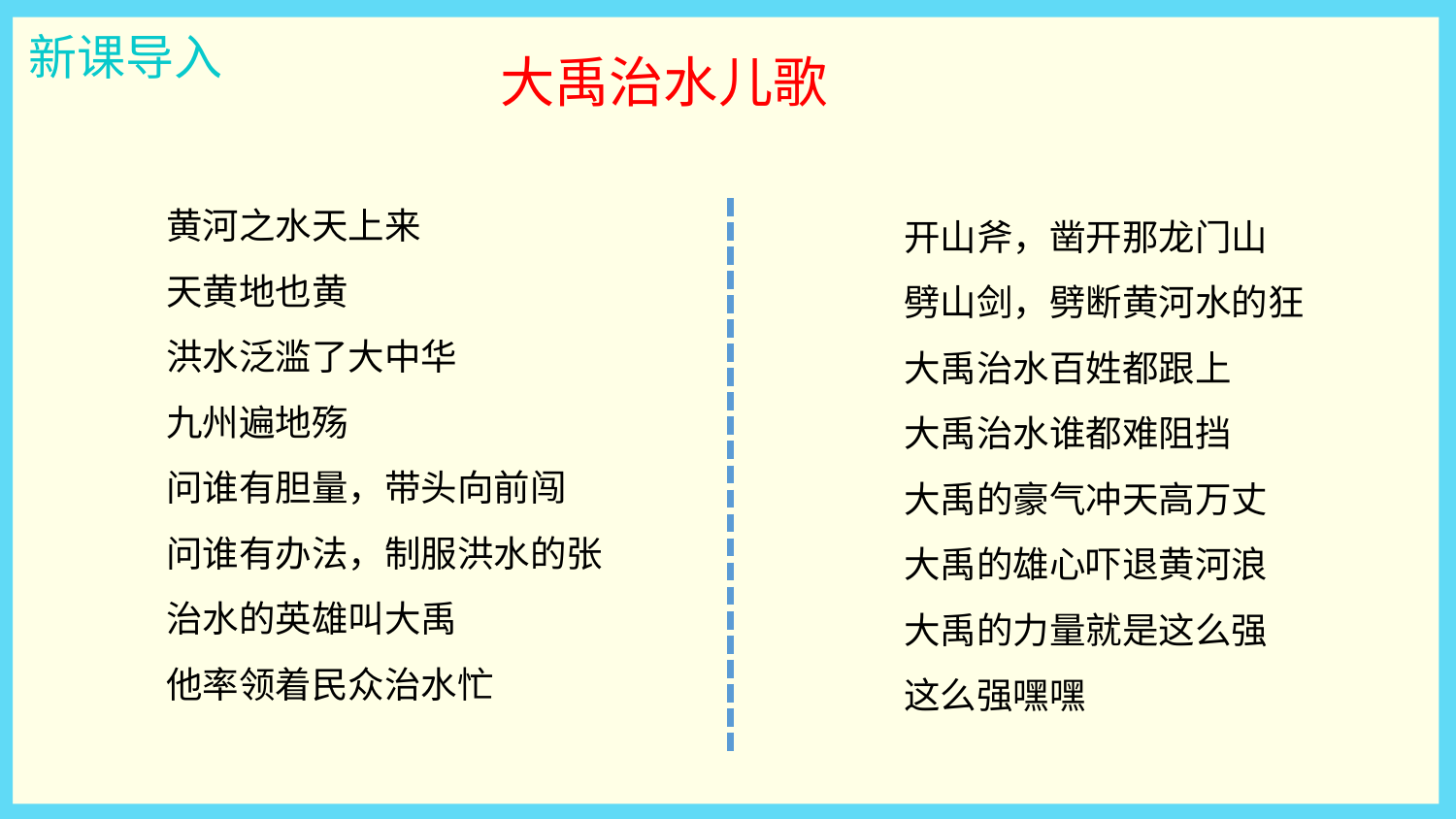

新课导入
大禹治水儿歌
黄河之水天上来
天黄地也黄
洪水泛滥了大中华
九州遍地殇
问谁有胆量，带头向前闯
问谁有办法，制服洪水的张
治水的英雄叫大禹
他率领着民众治水忙

开山斧，凿开那龙门山
劈山剑，劈断黄河水的狂
大禹治水百姓都跟上
大禹治水谁都难阻挡
大禹的豪气冲天高万丈
大禹的雄心吓退黄河浪
大禹的力量就是这么强
这么强嘿嘿